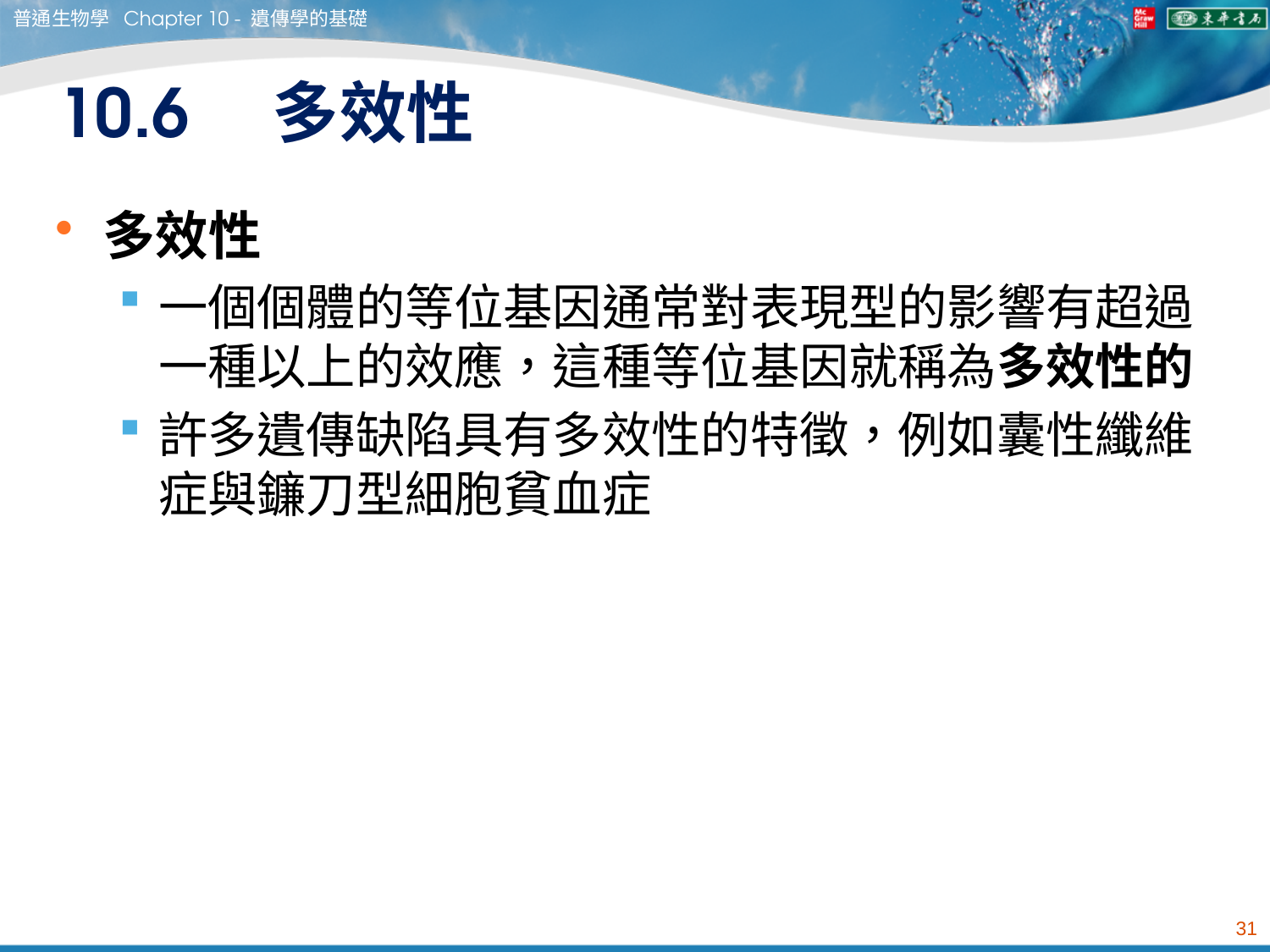

普通生物學  Chapter 10 - 遺傳學的基礎
# 10.6　多效性
多效性
一個個體的等位基因通常對表現型的影響有超過一種以上的效應，這種等位基因就稱為多效性的
許多遺傳缺陷具有多效性的特徵，例如囊性纖維症與鐮刀型細胞貧血症
31